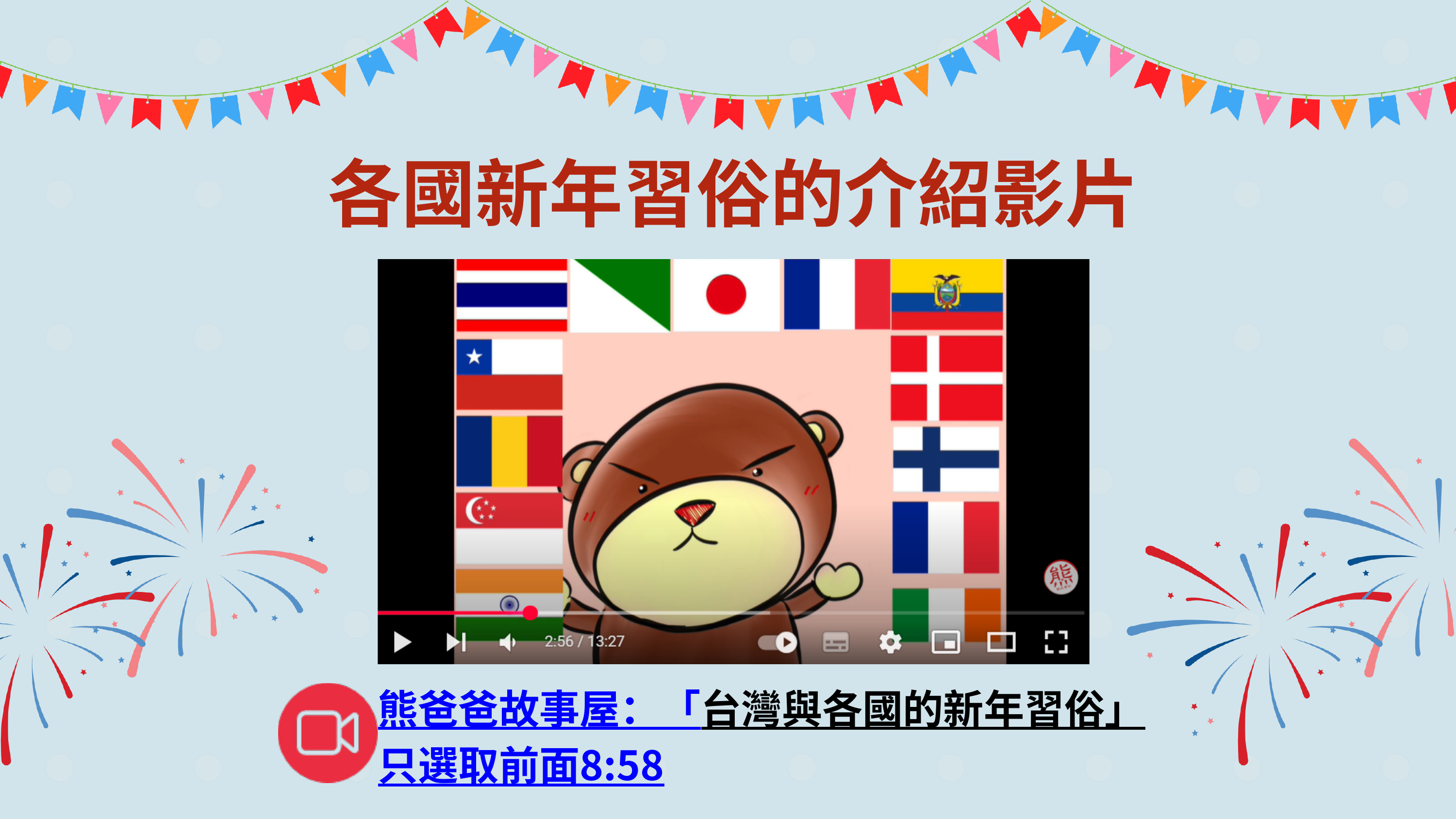

各國新年習俗的介紹影片

熊爸爸故事屋：「台灣與各國的新年習俗」
只選取前面8:58